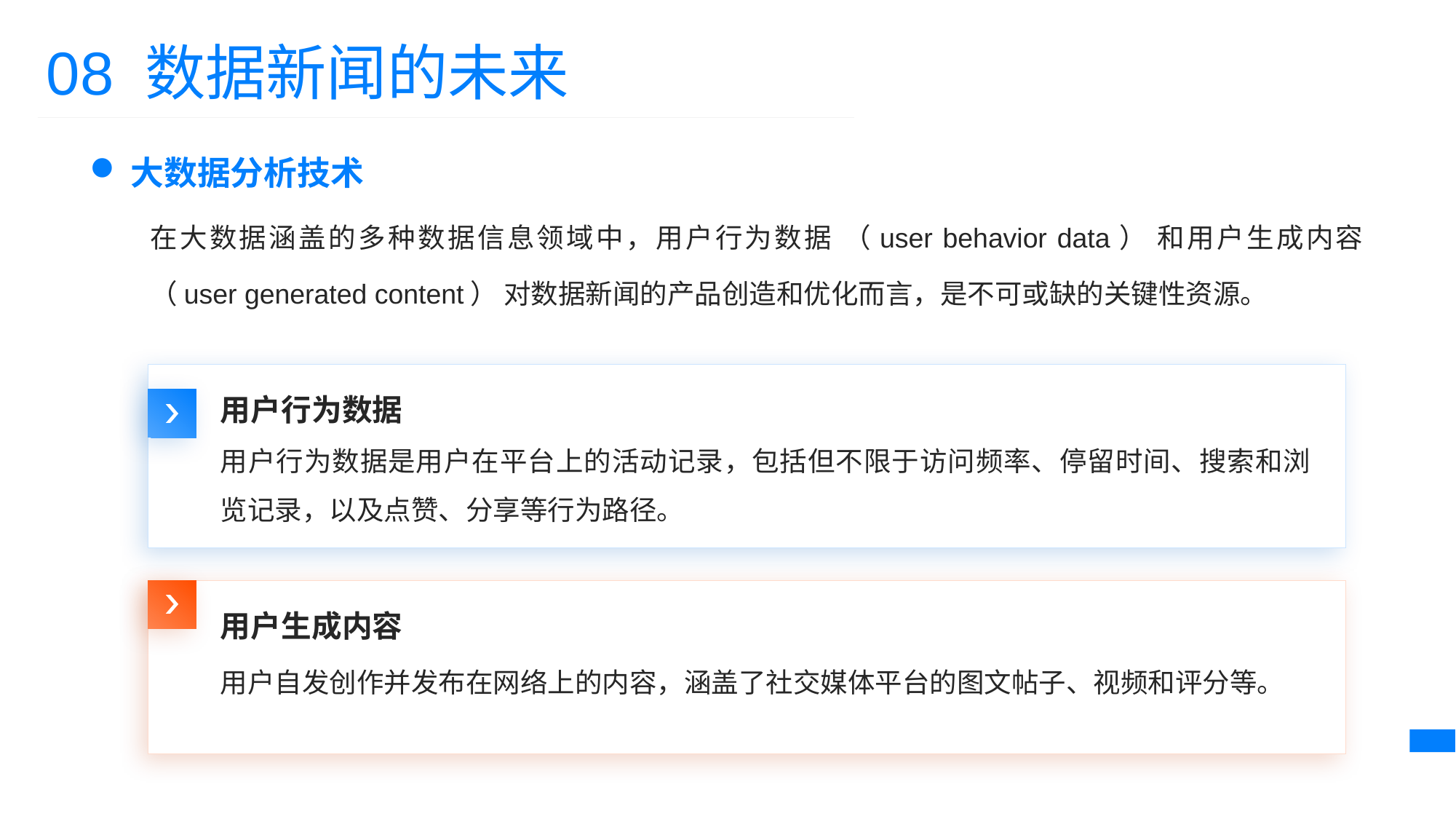

08 数据新闻的未来
大数据分析技术
在大数据涵盖的多种数据信息领域中，用户行为数据 （user behavior data） 和用户生成内容 （user generated content） 对数据新闻的产品创造和优化而言，是不可或缺的关键性资源。

用户行为数据

用户行为数据是用户在平台上的活动记录，包括但不限于访问频率、停留时间、搜索和浏览记录，以及点赞、分享等行为路径。

用户生成内容
用户自发创作并发布在网络上的内容，涵盖了社交媒体平台的图文帖子、视频和评分等。